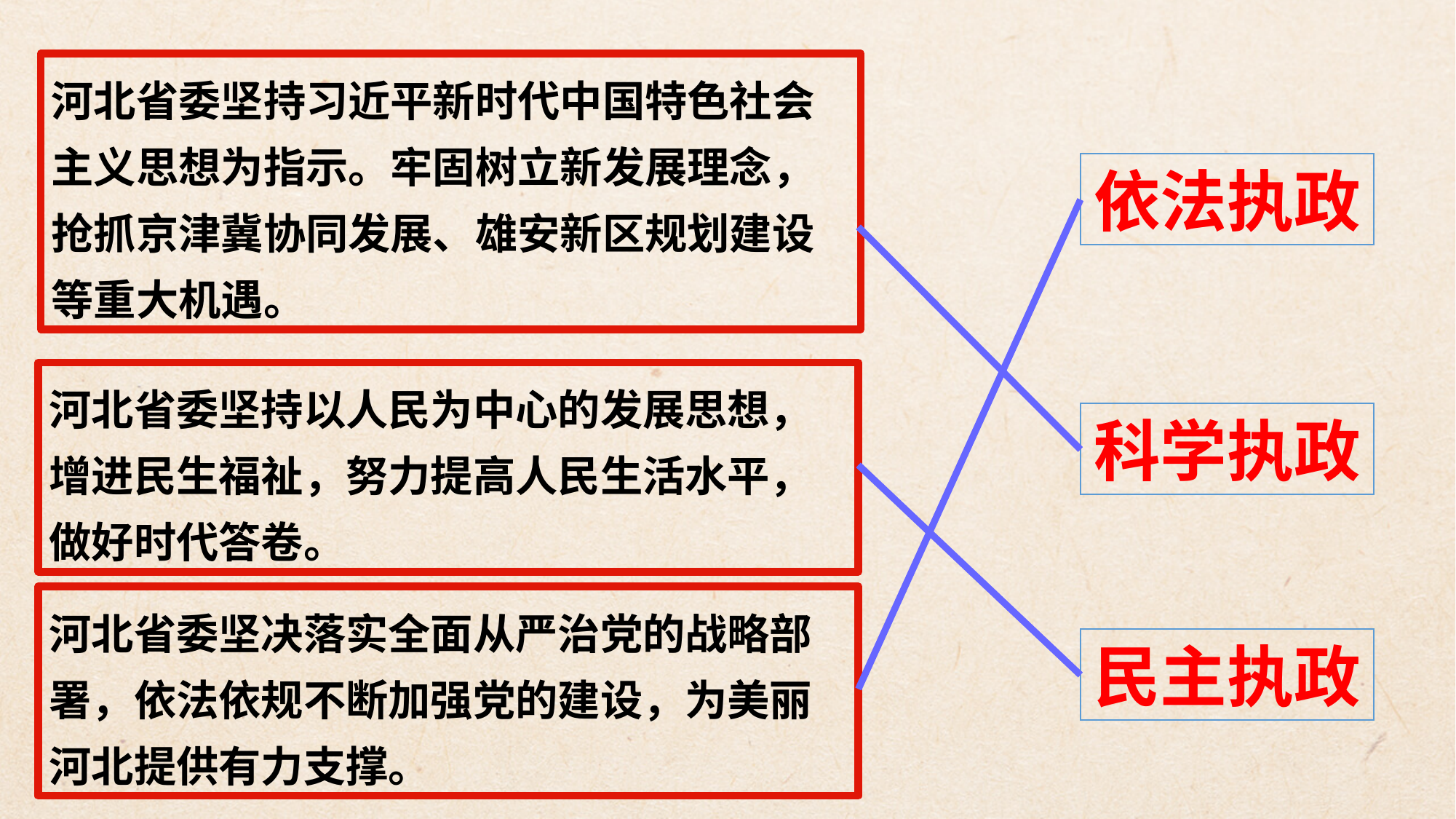

河北省委坚持习近平新时代中国特色社会主义思想为指示。牢固树立新发展理念，抢抓京津冀协同发展、雄安新区规划建设等重大机遇。
依法执政

河北省委坚持以人民为中心的发展思想，增进民生福祉，努力提高人民生活水平，做好时代答卷。
科学执政

河北省委坚决落实全面从严治党的战略部署，依法依规不断加强党的建设，为美丽河北提供有力支撑。
民主执政